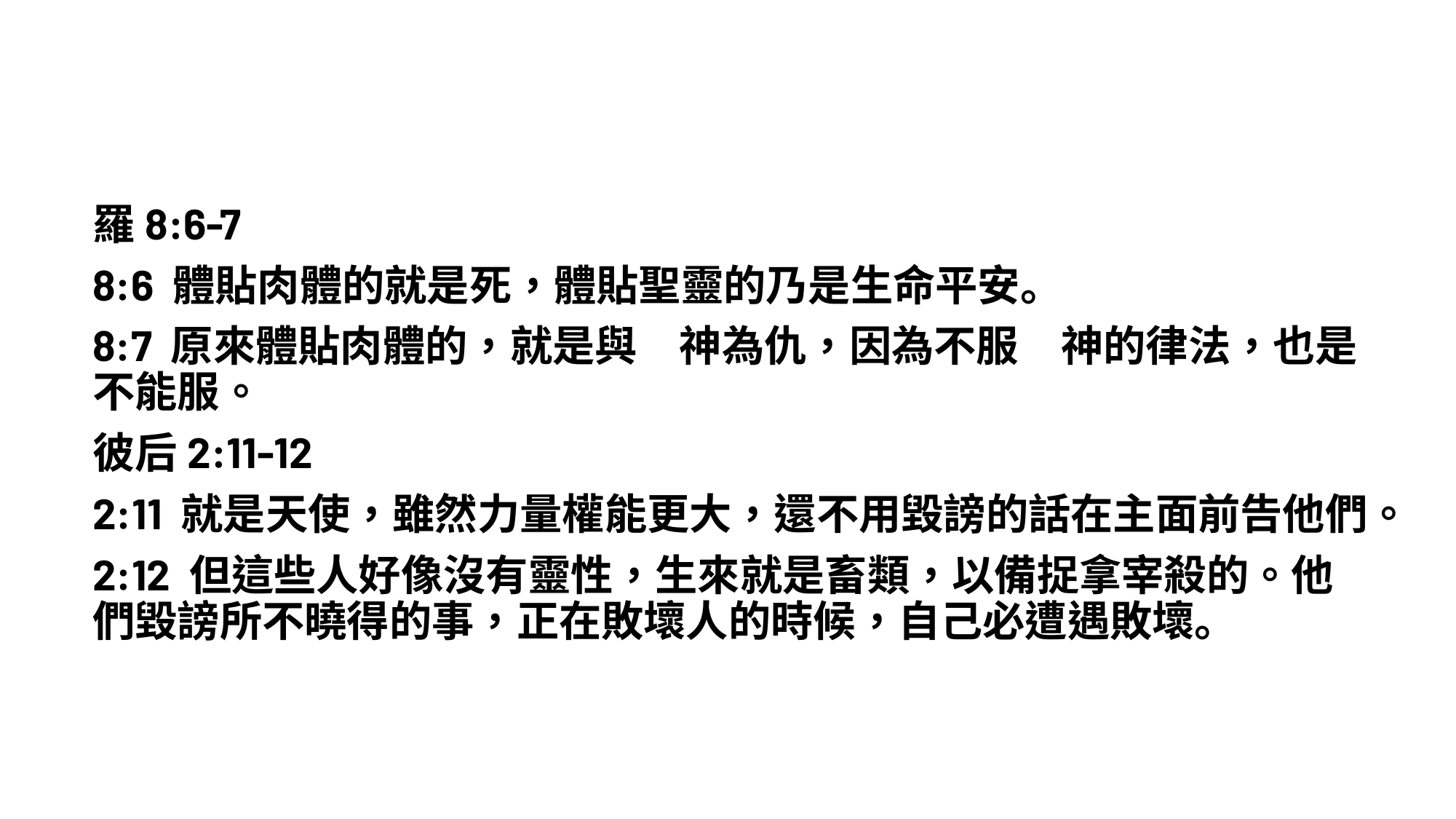

羅8:6-7
8:6 體貼肉體的就是死，體貼聖靈的乃是生命平安。
8:7 原來體貼肉體的，就是與　神為仇，因為不服　神的律法，也是不能服。
彼后2:11-12
2:11 就是天使，雖然力量權能更大，還不用毀謗的話在主面前告他們。
2:12 但這些人好像沒有靈性，生來就是畜類，以備捉拿宰殺的。他們毀謗所不曉得的事，正在敗壞人的時候，自己必遭遇敗壞。